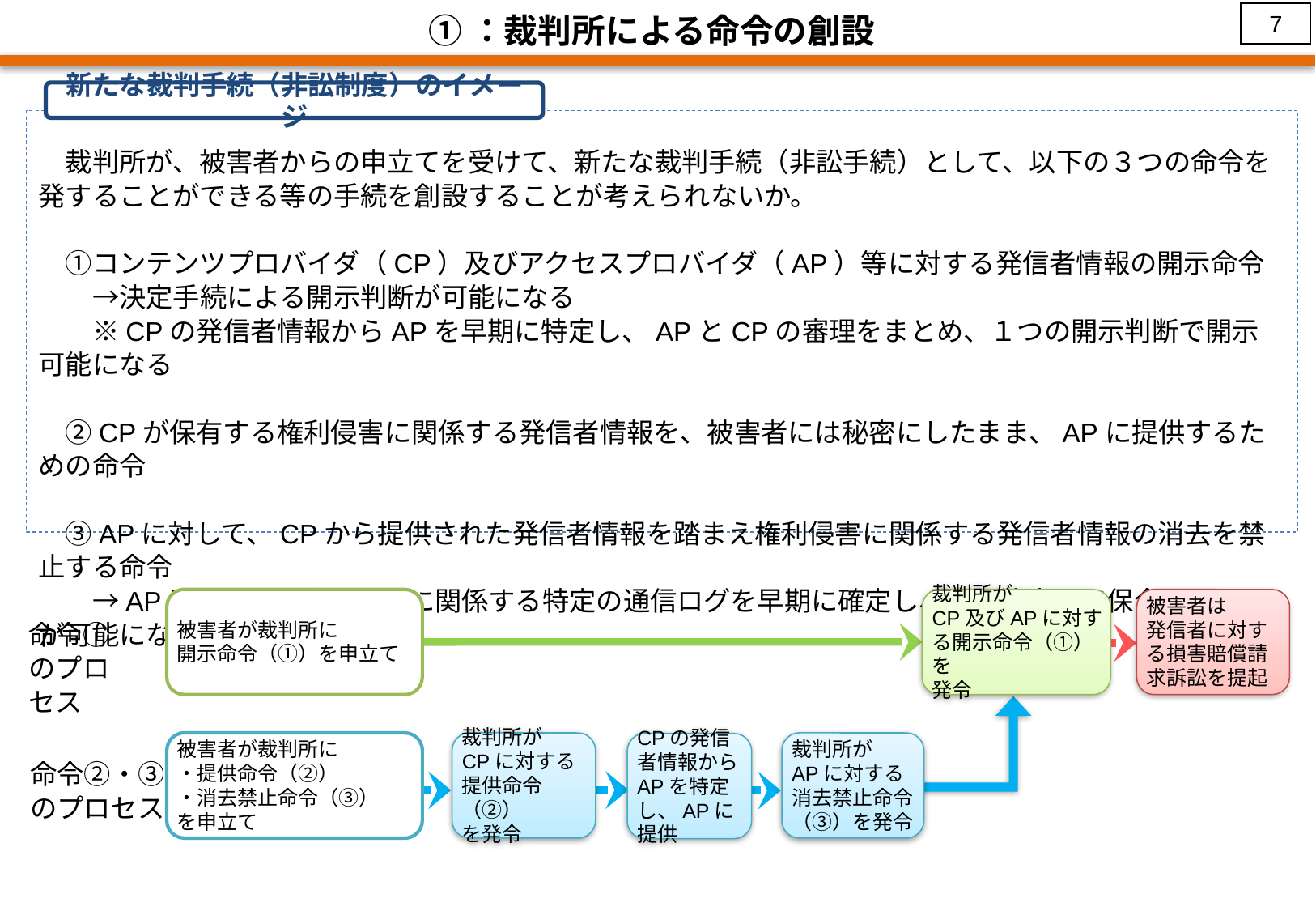

7
①：裁判所による命令の創設

新たな裁判手続（非訟制度）のイメージ
　裁判所が、被害者からの申立てを受けて、新たな裁判手続（非訟手続）として、以下の３つの命令を発することができる等の手続を創設することが考えられないか。

　①コンテンツプロバイダ（CP）及びアクセスプロバイダ（AP）等に対する発信者情報の開示命令
　　→決定手続による開示判断が可能になる
　　※CPの発信者情報からAPを早期に特定し、APとCPの審理をまとめ、１つの開示判断で開示可能になる

　②CPが保有する権利侵害に関係する発信者情報を、被害者には秘密にしたまま、APに提供するための命令

　③APに対して、CPから提供された発信者情報を踏まえ権利侵害に関係する発信者情報の消去を禁止する命令
　　→APにおいて、権利侵害に関係する特定の通信ログを早期に確定し、開示決定まで保全することが可能になる
被害者が裁判所に
開示命令（①）を申立て
裁判所が
CP及びAPに対する開示命令（①）を
発令
被害者は
発信者に対する損害賠償請求訴訟を提起
命令①
のプロセス

被害者が裁判所に
・提供命令（②）
・消去禁止命令（③）
を申立て
裁判所が
CPに対する
提供命令（②）
を発令
裁判所が
APに対する
消去禁止命令（③）を発令
CPの発信者情報からAPを特定し、APに提供
命令②・③
のプロセス